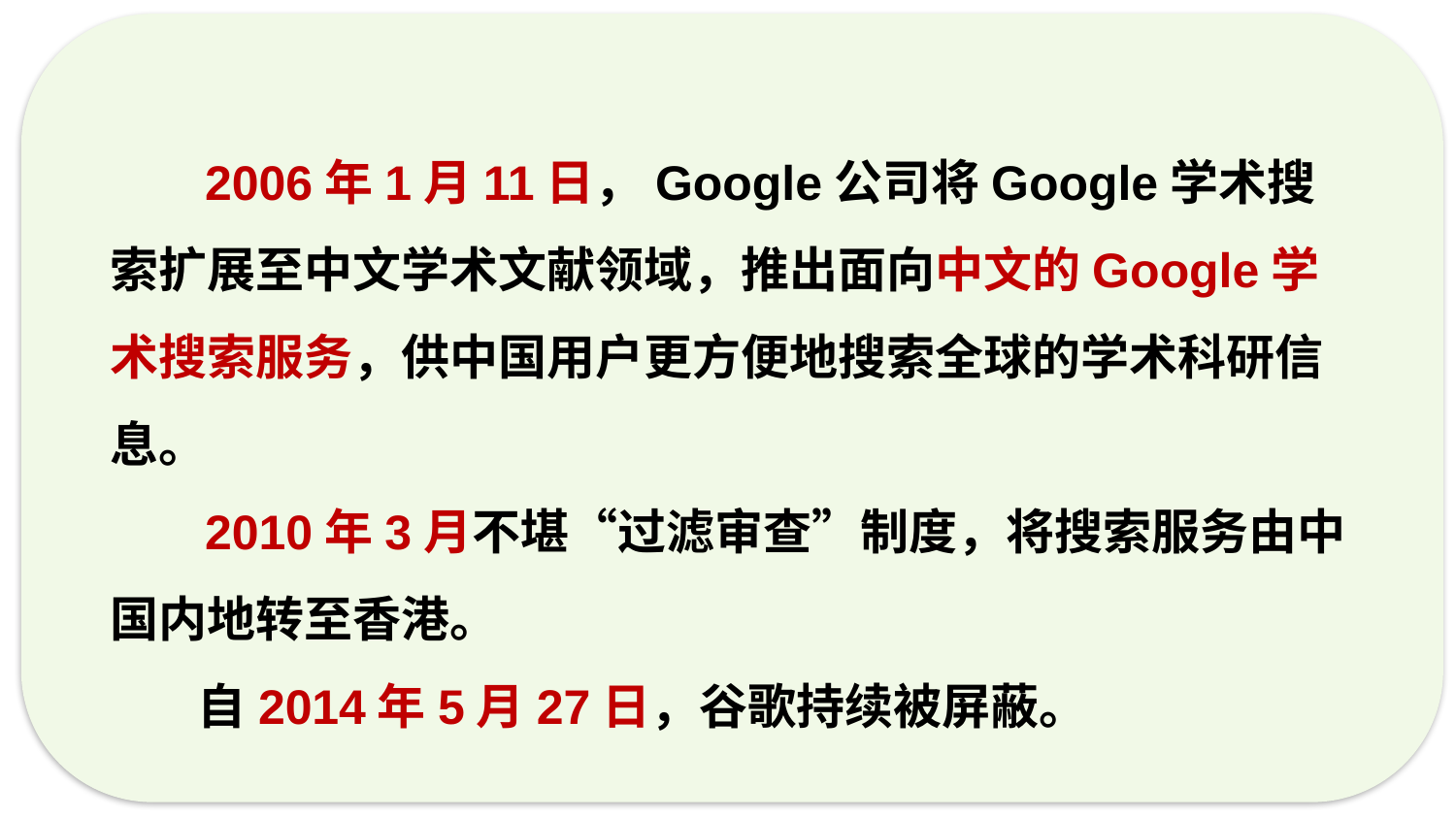

2006年1月11日，Google公司将Google学术搜索扩展至中文学术文献领域，推出面向中文的Google学术搜索服务，供中国用户更方便地搜索全球的学术科研信息。
       2010年3月不堪“过滤审查”制度，将搜索服务由中国内地转至香港。
       自2014年5月27日，谷歌持续被屏蔽。